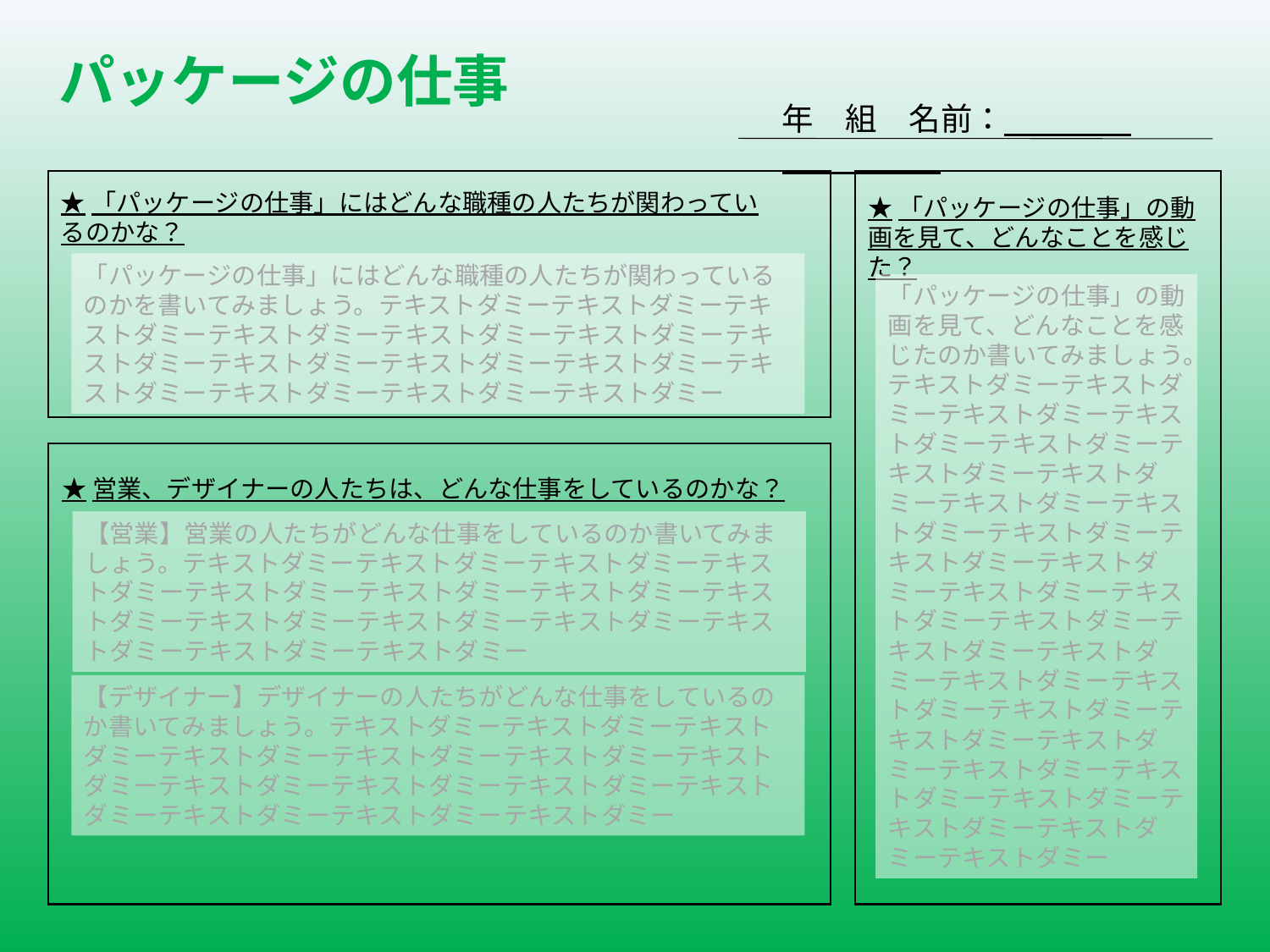

パッケージの仕事
年　組　名前：

★「パッケージの仕事」にはどんな職種の人たちが関わっているのかな？
★「パッケージの仕事」の動画を見て、どんなことを感じた？
「パッケージの仕事」にはどんな職種の人たちが関わっているのかを書いてみましょう。テキストダミーテキストダミーテキストダミーテキストダミーテキストダミーテキストダミーテキストダミーテキストダミーテキストダミーテキストダミーテキストダミーテキストダミーテキストダミーテキストダミー
「パッケージの仕事」の動画を見て、どんなことを感じたのか書いてみましょう。テキストダミーテキストダミーテキストダミーテキストダミーテキストダミーテキストダミーテキストダミーテキストダミーテキストダミーテキストダミーテキストダミーテキストダミーテキストダミーテキストダミーテキストダミーテキストダミーテキストダミーテキストダミーテキストダミーテキストダミーテキストダミーテキストダミーテキストダミーテキストダミーテキストダミーテキストダミーテキストダミーテキストダミー

★営業、デザイナーの人たちは、どんな仕事をしているのかな？
【営業】営業の人たちがどんな仕事をしているのか書いてみましょう。テキストダミーテキストダミーテキストダミーテキストダミーテキストダミーテキストダミーテキストダミーテキストダミーテキストダミーテキストダミーテキストダミーテキストダミーテキストダミーテキストダミー
【デザイナー】デザイナーの人たちがどんな仕事をしているのか書いてみましょう。テキストダミーテキストダミーテキストダミーテキストダミーテキストダミーテキストダミーテキストダミーテキストダミーテキストダミーテキストダミーテキストダミーテキストダミーテキストダミーテキストダミー